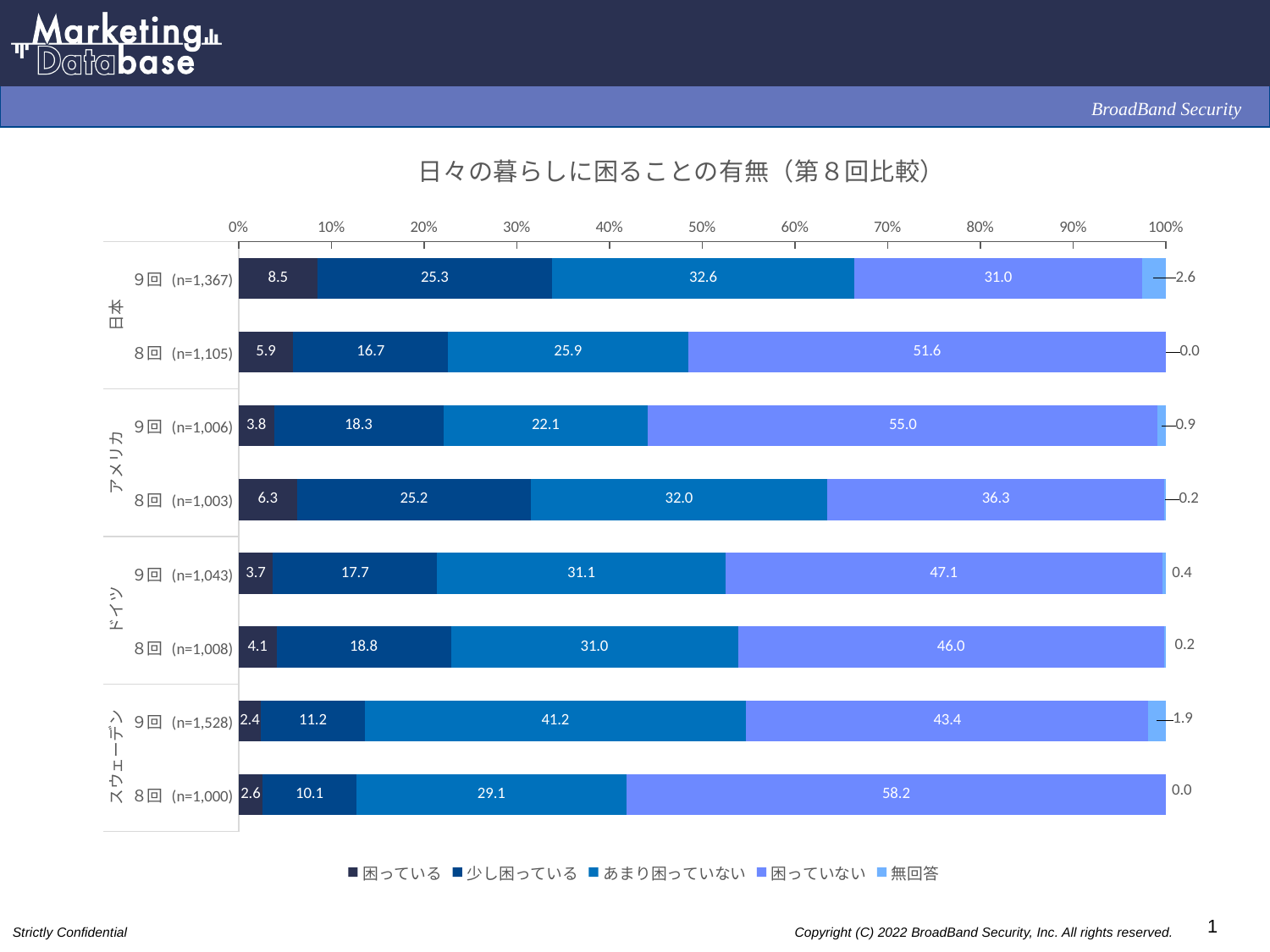

### Chart: 日々の暮らしに困ることの有無（第８回比較）

| Category | 困っている | 少し困っている | あまり困っていない | 困っていない | 無回答 |
|---|---|---|---|---|---|
| ９回 (n=1,367) | 8.5 | 25.3 | 32.6 | 31.0 | 2.6 |
| ８回 (n=1,105) | 5.9 | 16.7 | 25.9 | 51.6 | 0.0 |
| ９回 (n=1,006) | 3.8 | 18.3 | 22.1 | 55.0 | 0.9 |
| ８回 (n=1,003) | 6.3 | 25.2 | 32.0 | 36.3 | 0.2 |
| ９回 (n=1,043) | 3.7 | 17.7 | 31.1 | 47.1 | 0.4 |
| ８回 (n=1,008) | 4.1 | 18.8 | 31.0 | 46.0 | 0.2 |
| ９回 (n=1,528) | 2.4 | 11.2 | 41.2 | 43.4 | 1.9 |
| ８回 (n=1,000) | 2.6 | 10.1 | 29.1 | 58.2 | 0.0 |